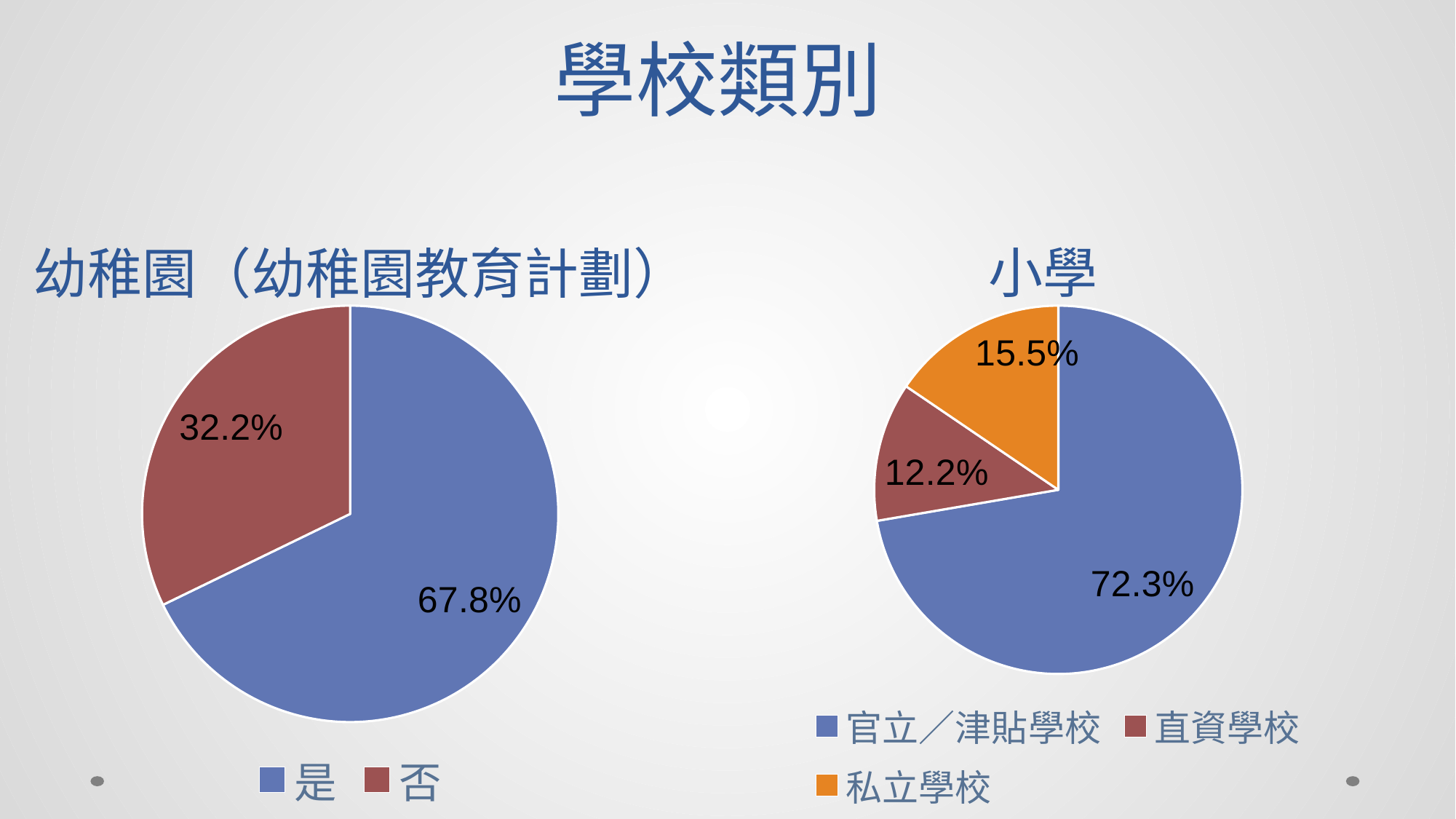

# 學校類別
幼稚園（幼稚園教育計劃）
小學

### Chart

| Category |  |
|---|---|
| 是 | 0.678 |
| 否 | 0.322 |

### Chart

| Category |  |
|---|---|
| 官立／津貼學校 | 0.723 |
| 直資學校 | 0.122 |
| 私立學校 | 0.155 |